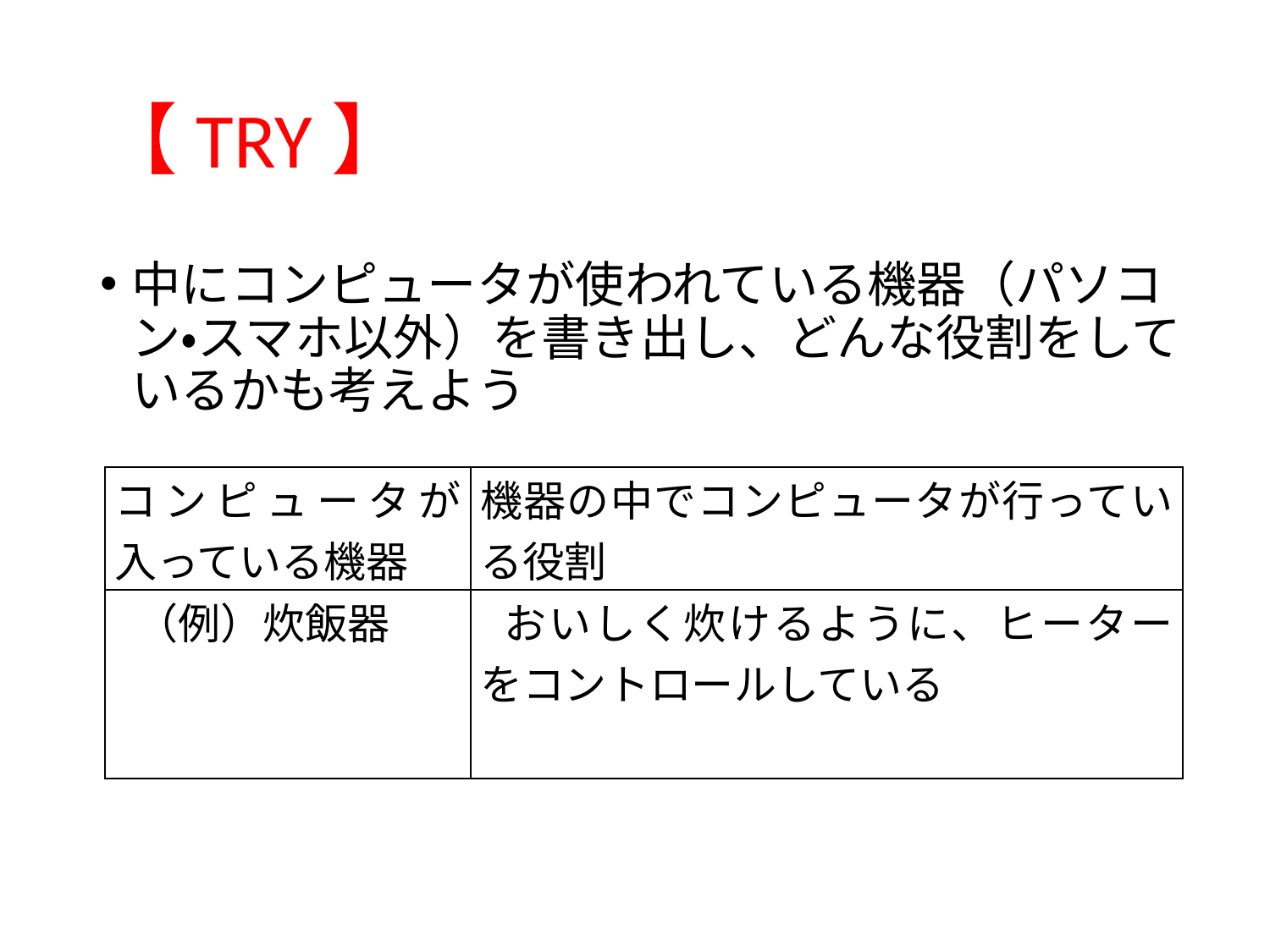

# 【TRY】
中にコンピュータが使われている機器（パソコン・スマホ以外）を書き出し、どんな役割をしているかも考えよう
| コンピュータが入っている機器 | 機器の中でコンピュータが行っている役割 |
| --- | --- |
| （例）炊飯器 | おいしく炊けるように、ヒーターをコントロールしている |